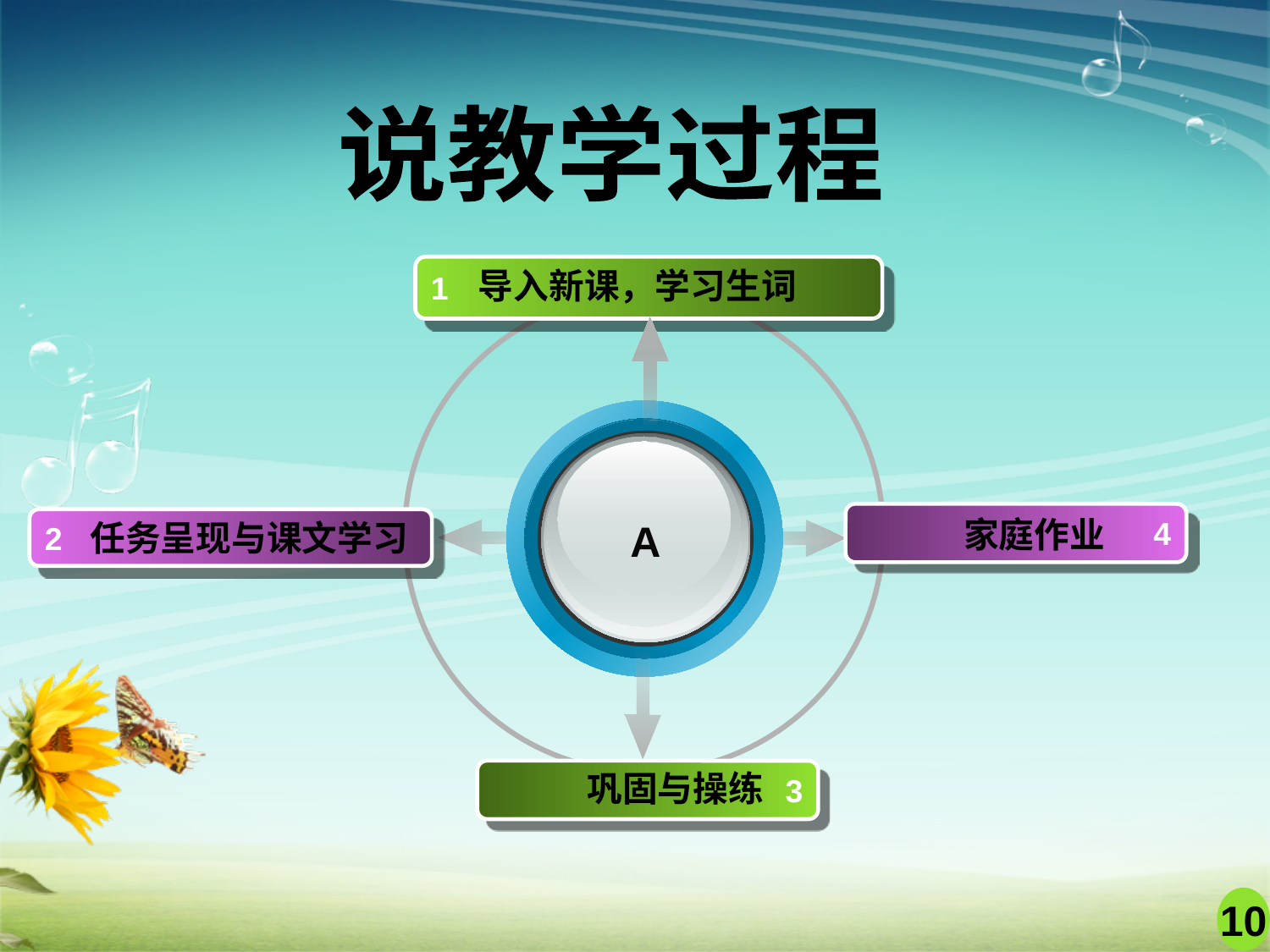

说教学过程
1
导入新课，学习生词

4
家庭作业
A
2
任务呈现与课文学习

3
巩固与操练
10